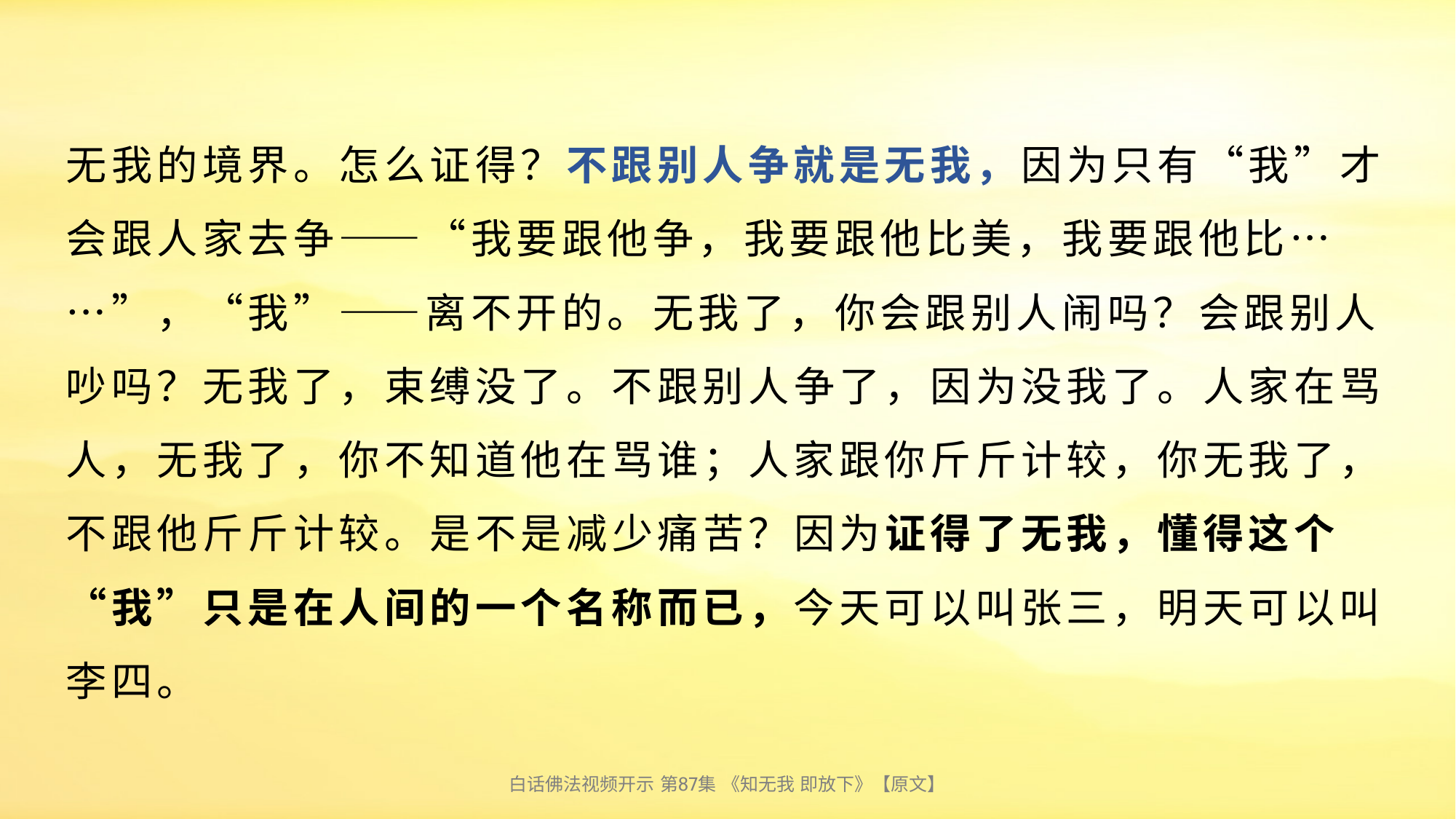

# 无我的境界。怎么证得？不跟别人争就是无我，因为只有“我”才会跟人家去争——“我要跟他争，我要跟他比美，我要跟他比……”，“我”——离不开的。无我了，你会跟别人闹吗？会跟别人吵吗？无我了，束缚没了。不跟别人争了，因为没我了。人家在骂人，无我了，你不知道他在骂谁；人家跟你斤斤计较，你无我了，不跟他斤斤计较。是不是减少痛苦？因为证得了无我，懂得这个“我”只是在人间的一个名称而已，今天可以叫张三，明天可以叫李四。
白话佛法视频开示 第87集 《知无我 即放下》【原文】